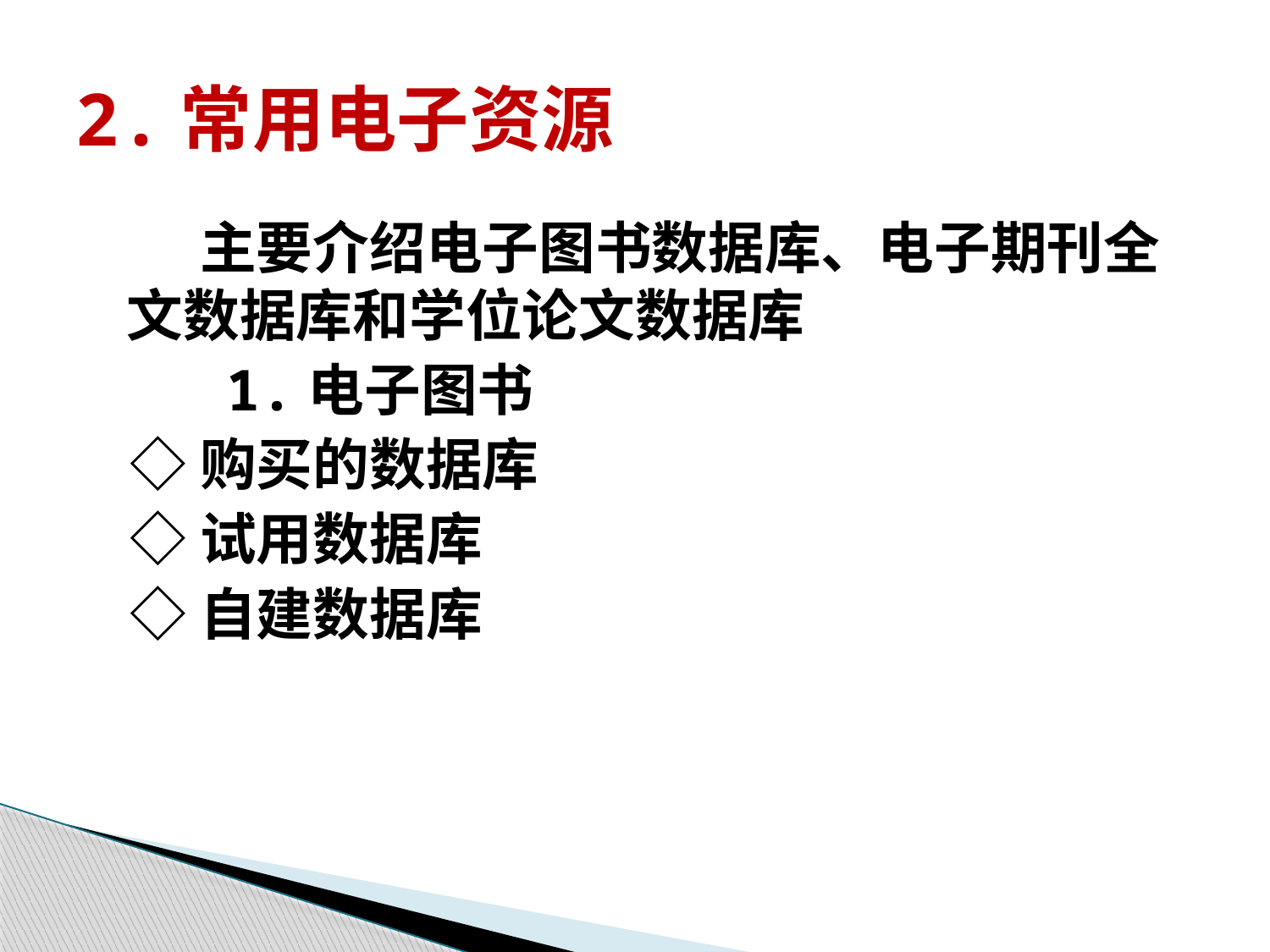

# 2.常用电子资源
         主要介绍电子图书数据库、电子期刊全文数据库和学位论文数据库
    1.电子图书
   ◇购买的数据库
   ◇试用数据库
   ◇自建数据库